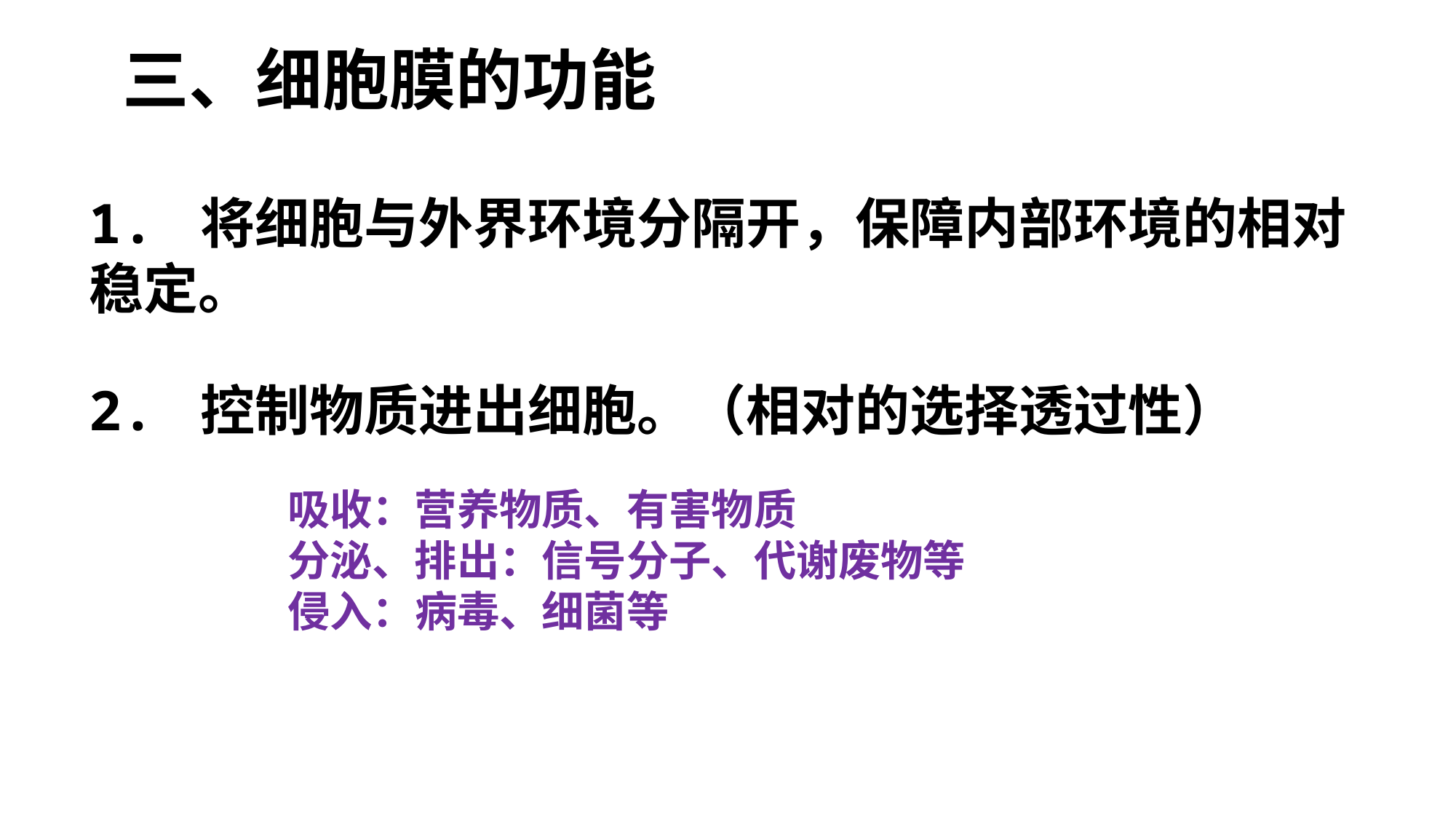

三、细胞膜的功能
1. 将细胞与外界环境分隔开，保障内部环境的相对稳定。
2. 控制物质进出细胞。（相对的选择透过性）
吸收：营养物质、有害物质
分泌、排出：信号分子、代谢废物等
侵入：病毒、细菌等